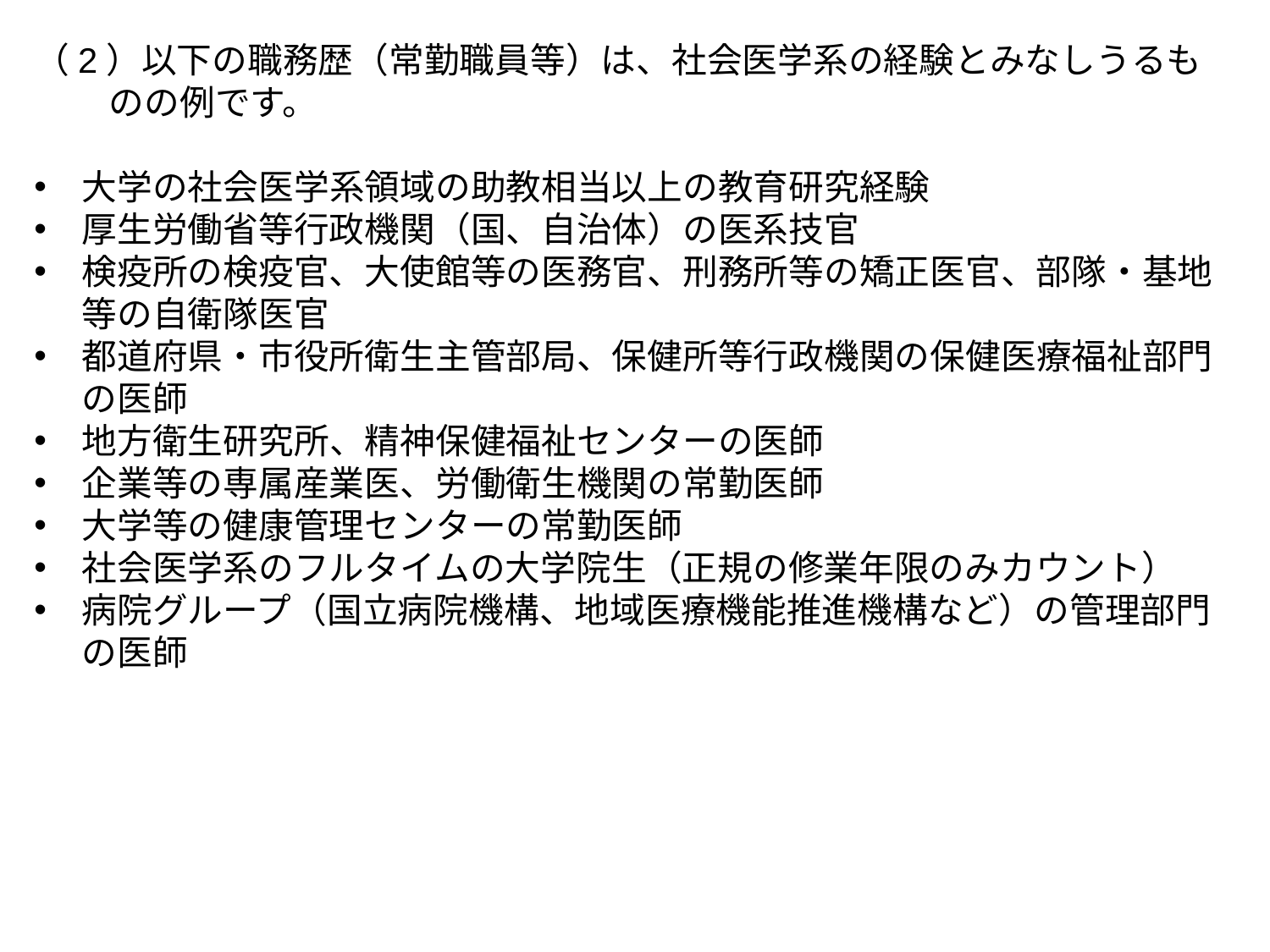

（2）以下の職務歴（常勤職員等）は、社会医学系の経験とみなしうるものの例です。

大学の社会医学系領域の助教相当以上の教育研究経験
厚生労働省等行政機関（国、自治体）の医系技官
検疫所の検疫官、大使館等の医務官、刑務所等の矯正医官、部隊・基地等の自衛隊医官
都道府県・市役所衛生主管部局、保健所等行政機関の保健医療福祉部門の医師
地方衛生研究所、精神保健福祉センターの医師
企業等の専属産業医、労働衛生機関の常勤医師
大学等の健康管理センターの常勤医師
社会医学系のフルタイムの大学院生（正規の修業年限のみカウント）
病院グループ（国立病院機構、地域医療機能推進機構など）の管理部門の医師